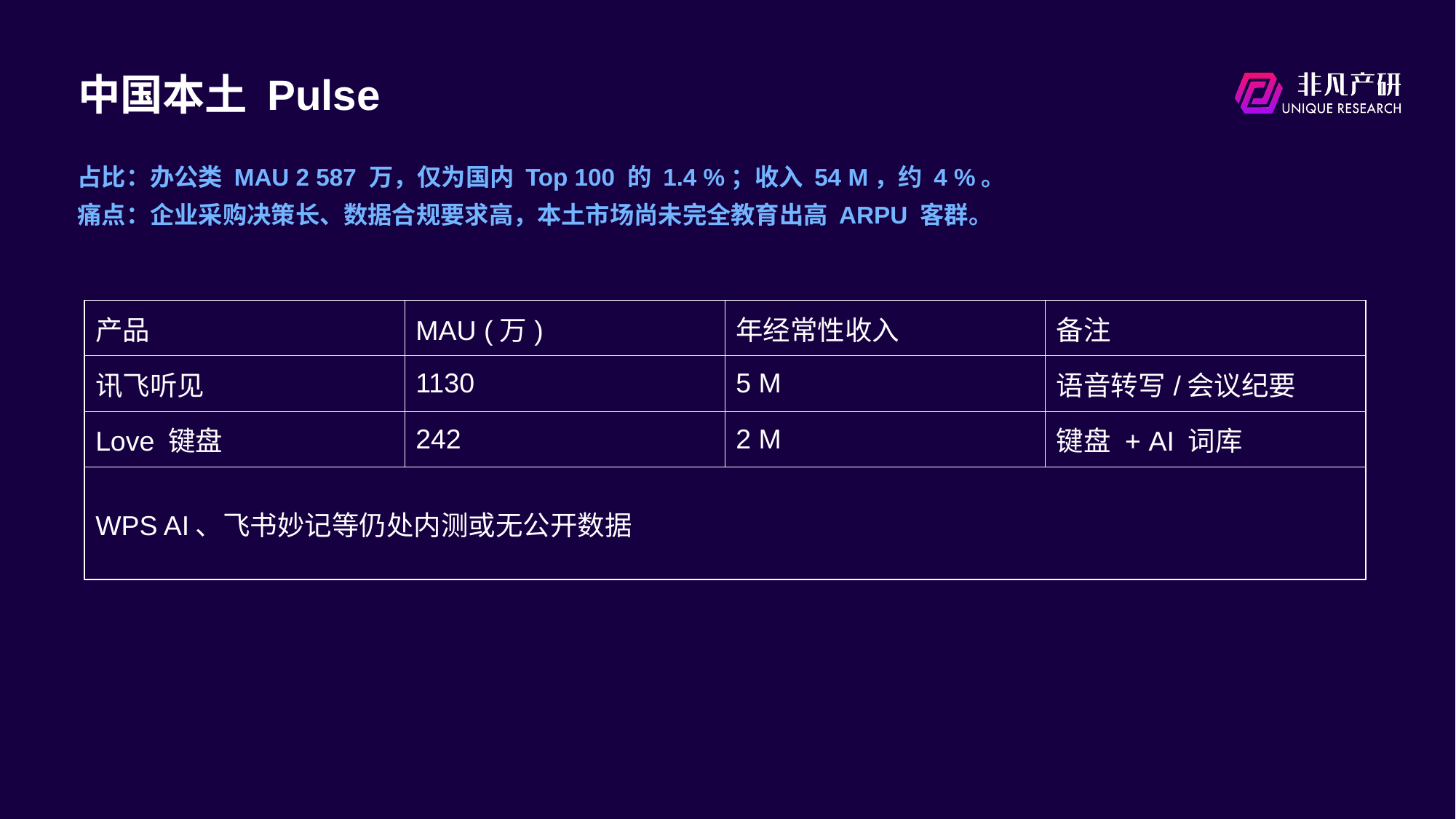

# 中国本土 Pulse
占比：办公类 MAU 2 587 万，仅为国内 Top 100 的 1.4 %；收入 54 M，约 4 %。
痛点：企业采购决策长、数据合规要求高，本土市场尚未完全教育出高 ARPU 客群。
| 产品 | MAU (万) | 年经常性收入 | 备注 |
| --- | --- | --- | --- |
| 讯飞听见 | 1130 | 5 M | 语音转写/会议纪要 |
| Love 键盘 | 242 | 2 M | 键盘 + AI 词库 |
| WPS AI、飞书妙记等仍处内测或无公开数据 |  |  |  |